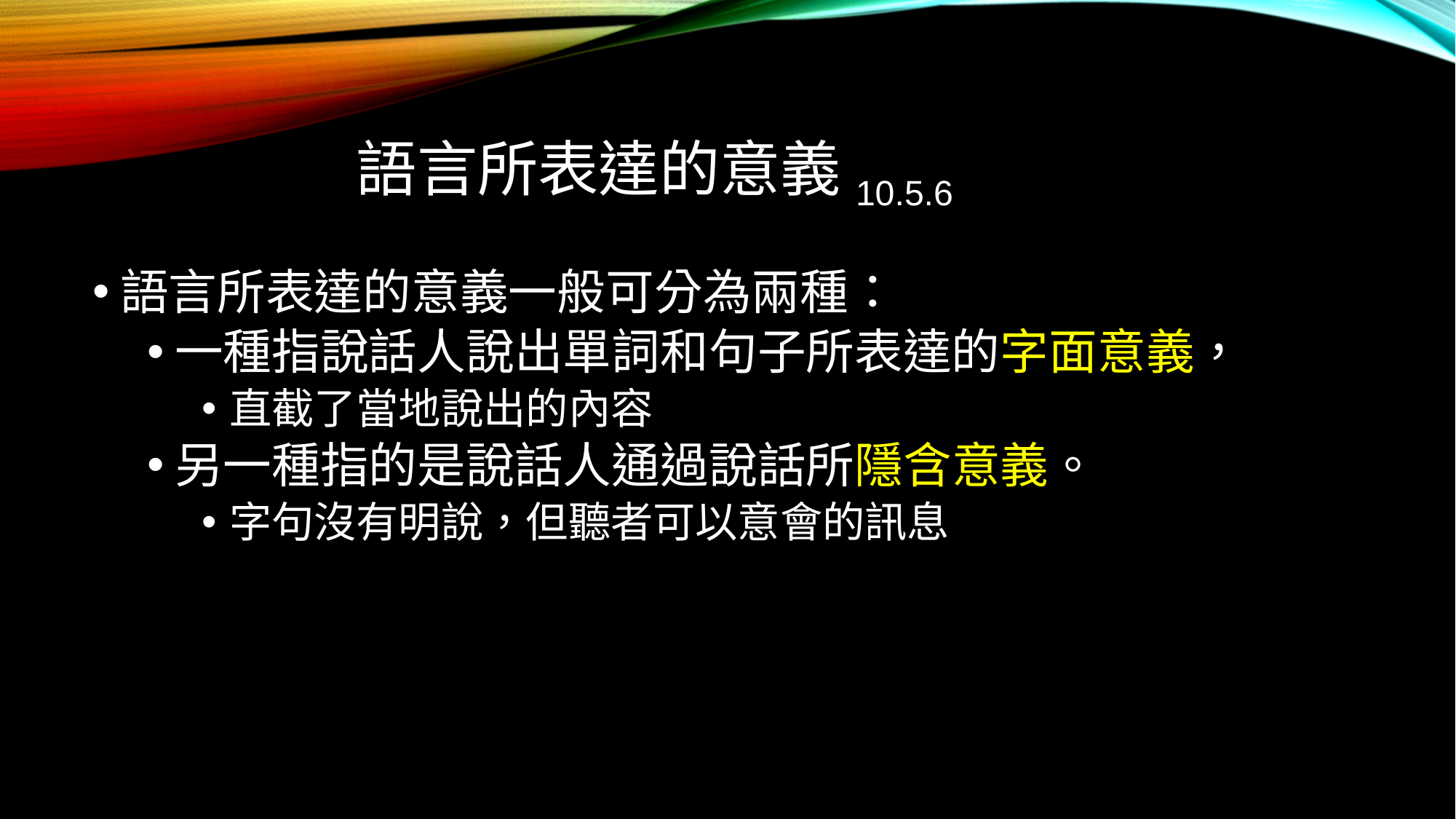

# 語言所表達的意義10.5.6
語言所表達的意義一般可分為兩種：
一種指說話人說出單詞和句子所表達的字面意義，
直截了當地說出的內容
另一種指的是說話人通過說話所隱含意義。
字句沒有明說，但聽者可以意會的訊息